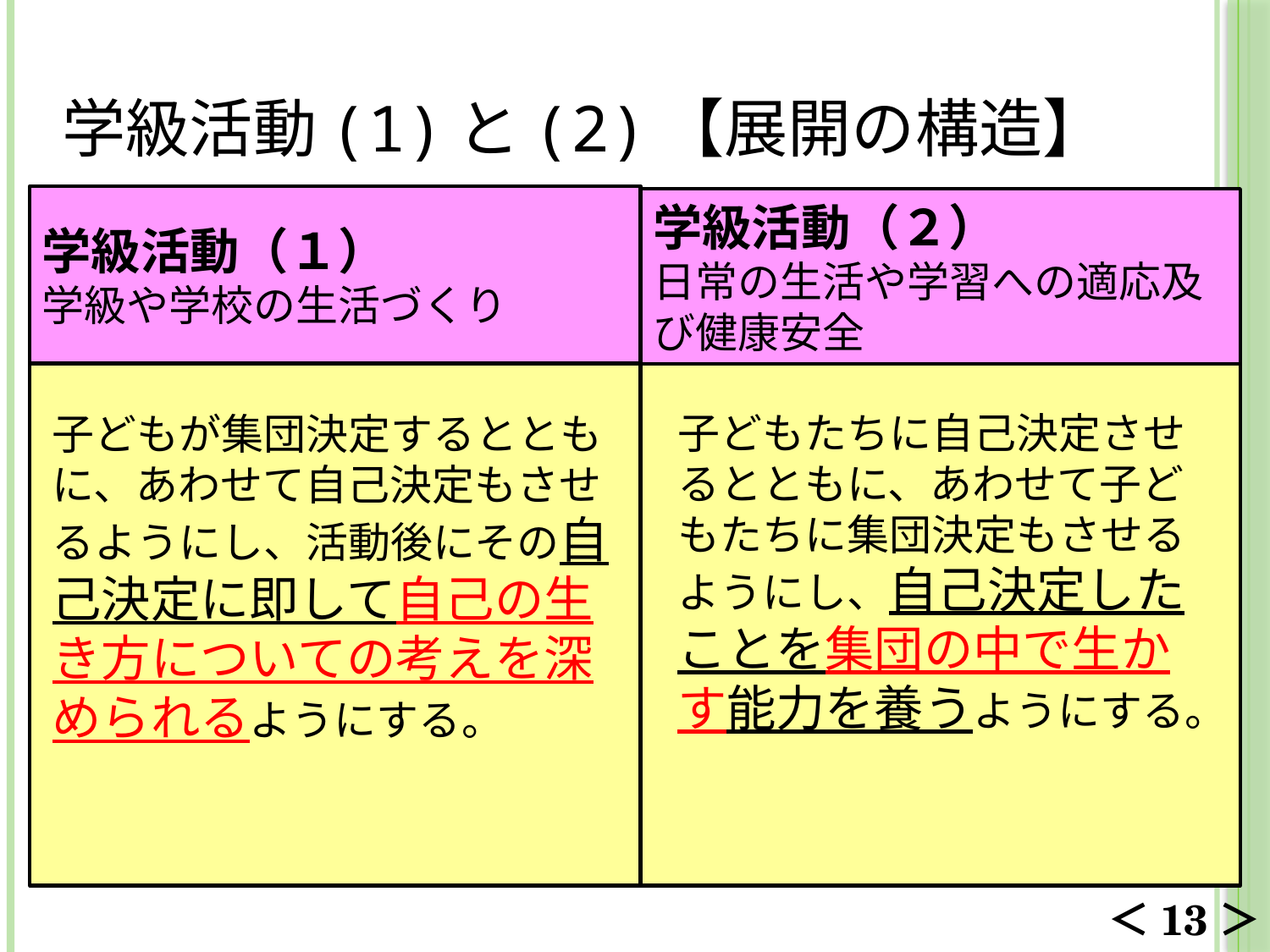

# 学級活動(1)と(2)【展開の構造】
学級活動（１）
学級や学校の生活づくり
学級活動（２）
日常の生活や学習への適応及び健康安全

子どもたちに自己決定させるとともに、あわせて子どもたちに集団決定もさせるようにし、自己決定したことを集団の中で生かす能力を養うようにする。
子どもが集団決定するとともに、あわせて自己決定もさせるようにし、活動後にその自己決定に即して自己の生き方についての考えを深められるようにする。
＜13＞